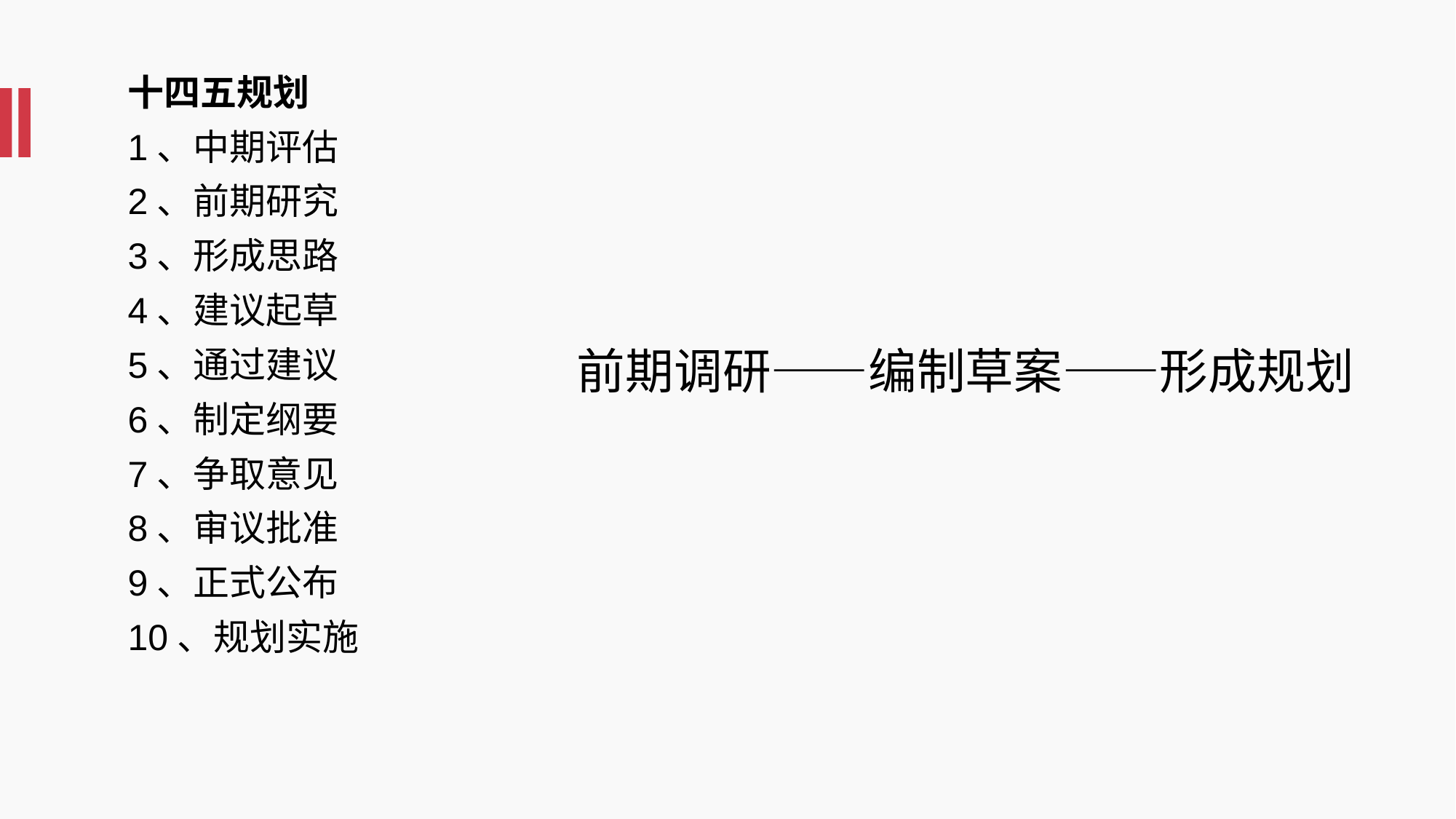

#
十四五规划
1、中期评估
2、前期研究
3、形成思路
4、建议起草
5、通过建议
6、制定纲要
7、争取意见
8、审议批准
9、正式公布
10、规划实施

前期调研——编制草案——形成规划